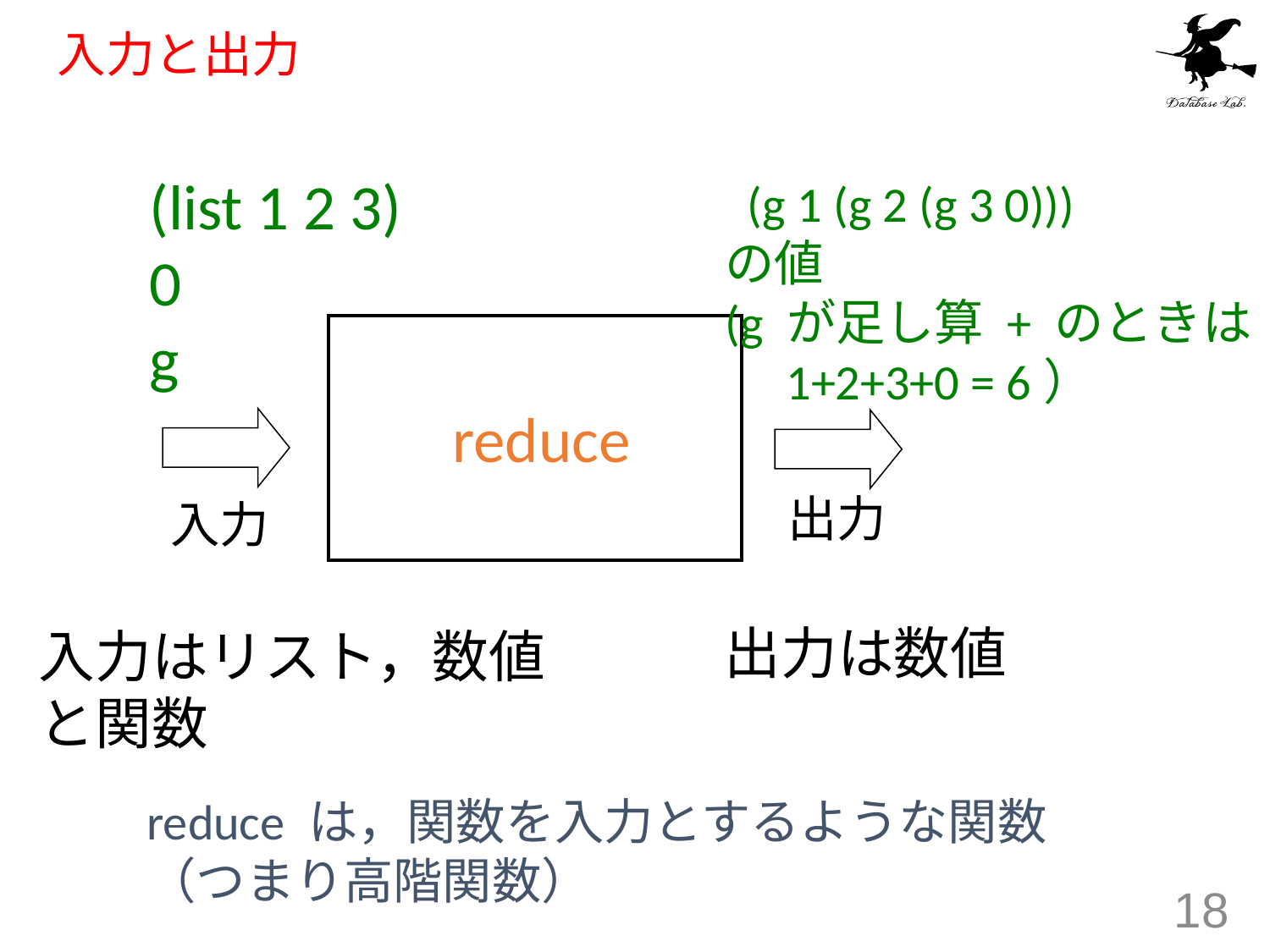

# 入力と出力
(list 1 2 3)
0
g
  (g 1 (g 2 (g 3 0)))
の値
(g が足し算 + のときは
　1+2+3+0 = 6）

reduce

出力
入力
出力は数値
入力はリスト，数値
と関数

reduce は，関数を入力とするような関数
（つまり高階関数）
18